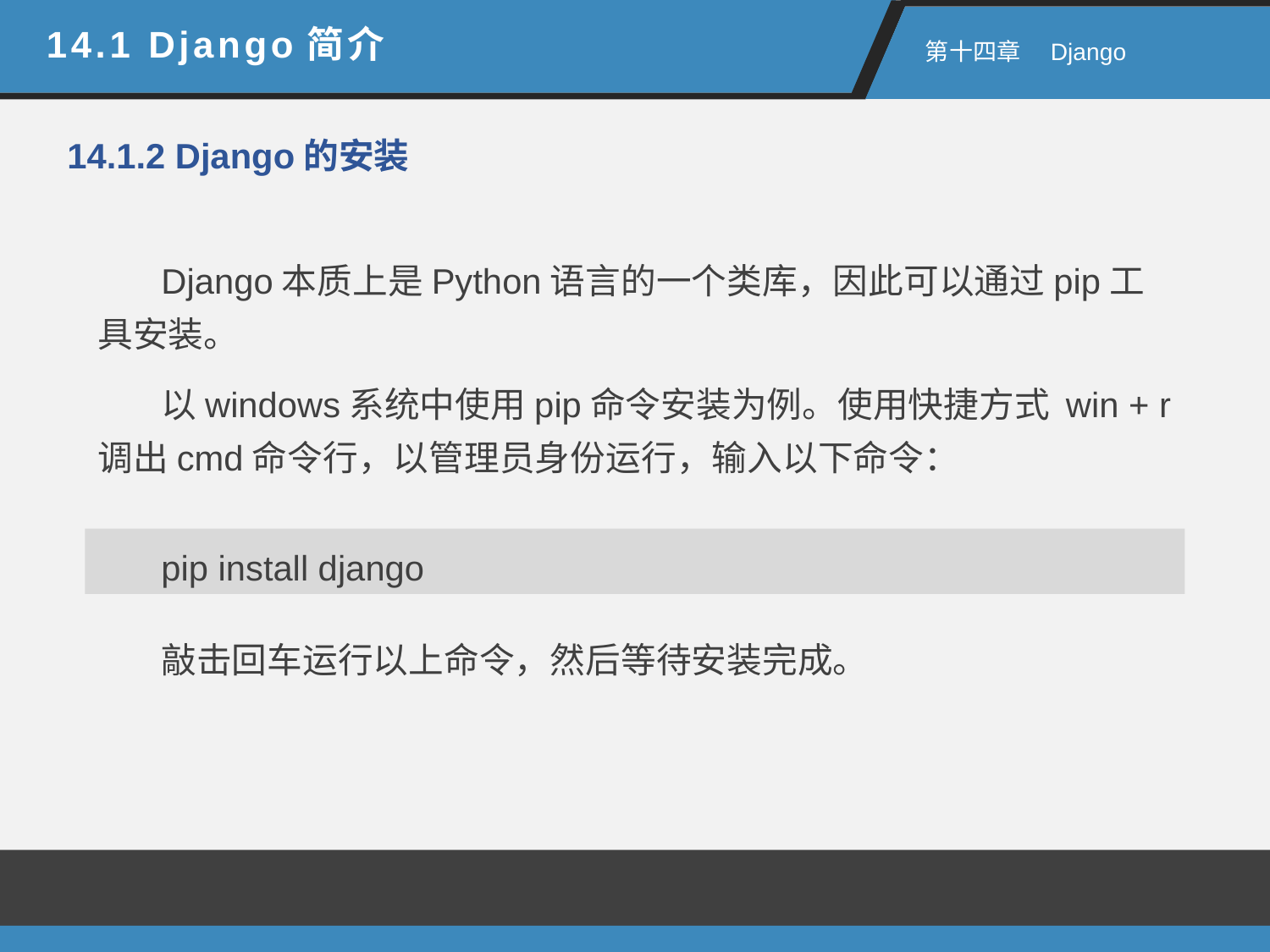

14.1 Django简介
  第十四章　Django
14.1.2 Django的安装
Django本质上是Python语言的一个类库，因此可以通过pip工具安装。
以windows系统中使用pip命令安装为例。使用快捷方式 win + r 调出cmd命令行，以管理员身份运行，输入以下命令：
pip install django
敲击回车运行以上命令，然后等待安装完成。